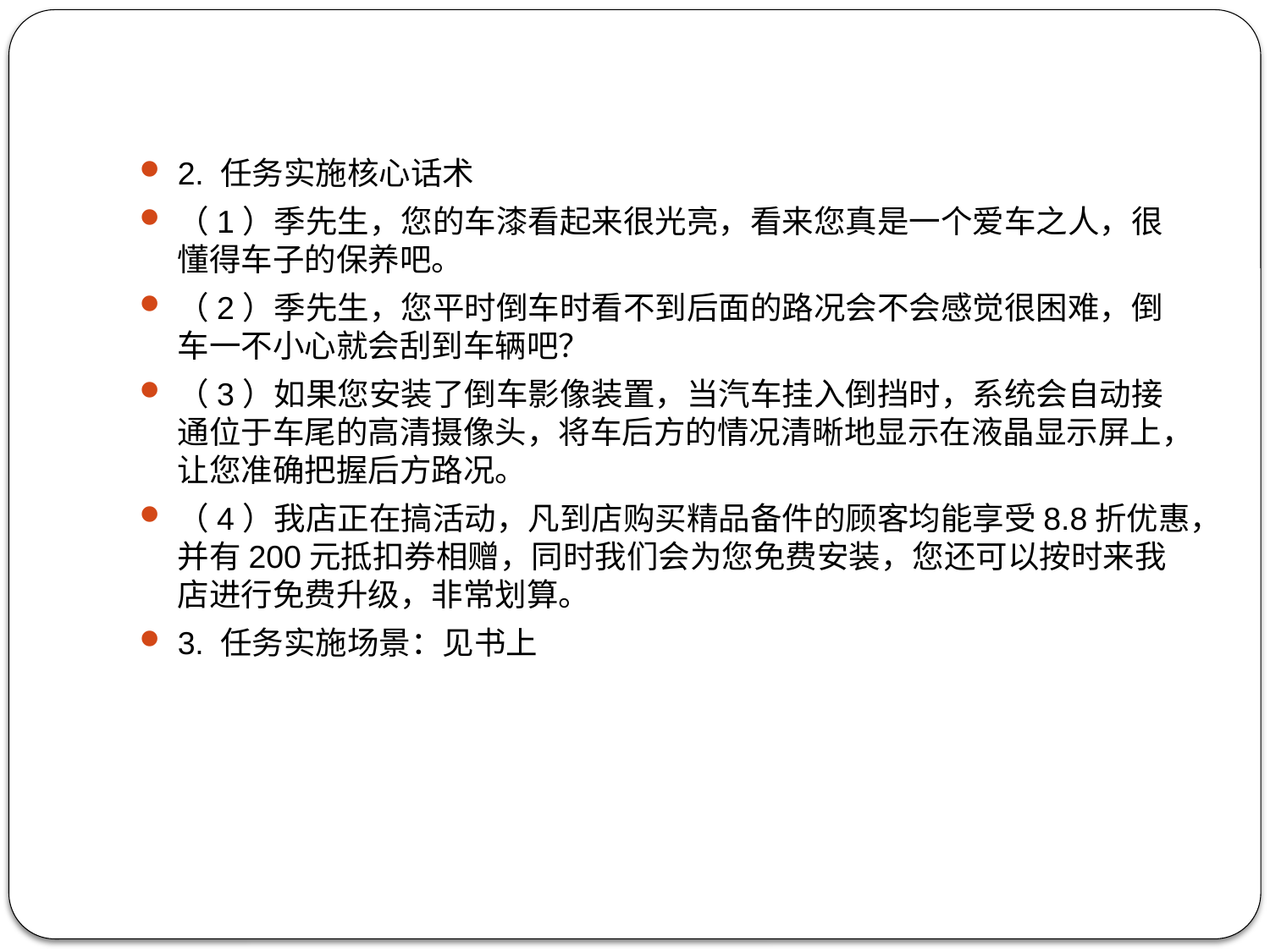

2. 任务实施核心话术
（1）季先生，您的车漆看起来很光亮，看来您真是一个爱车之人，很懂得车子的保养吧。
（2）季先生，您平时倒车时看不到后面的路况会不会感觉很困难，倒车一不小心就会刮到车辆吧？
（3）如果您安装了倒车影像装置，当汽车挂入倒挡时，系统会自动接通位于车尾的高清摄像头，将车后方的情况清晰地显示在液晶显示屏上，让您准确把握后方路况。
（4）我店正在搞活动，凡到店购买精品备件的顾客均能享受8.8折优惠，并有200元抵扣券相赠，同时我们会为您免费安装，您还可以按时来我店进行免费升级，非常划算。
3. 任务实施场景：见书上